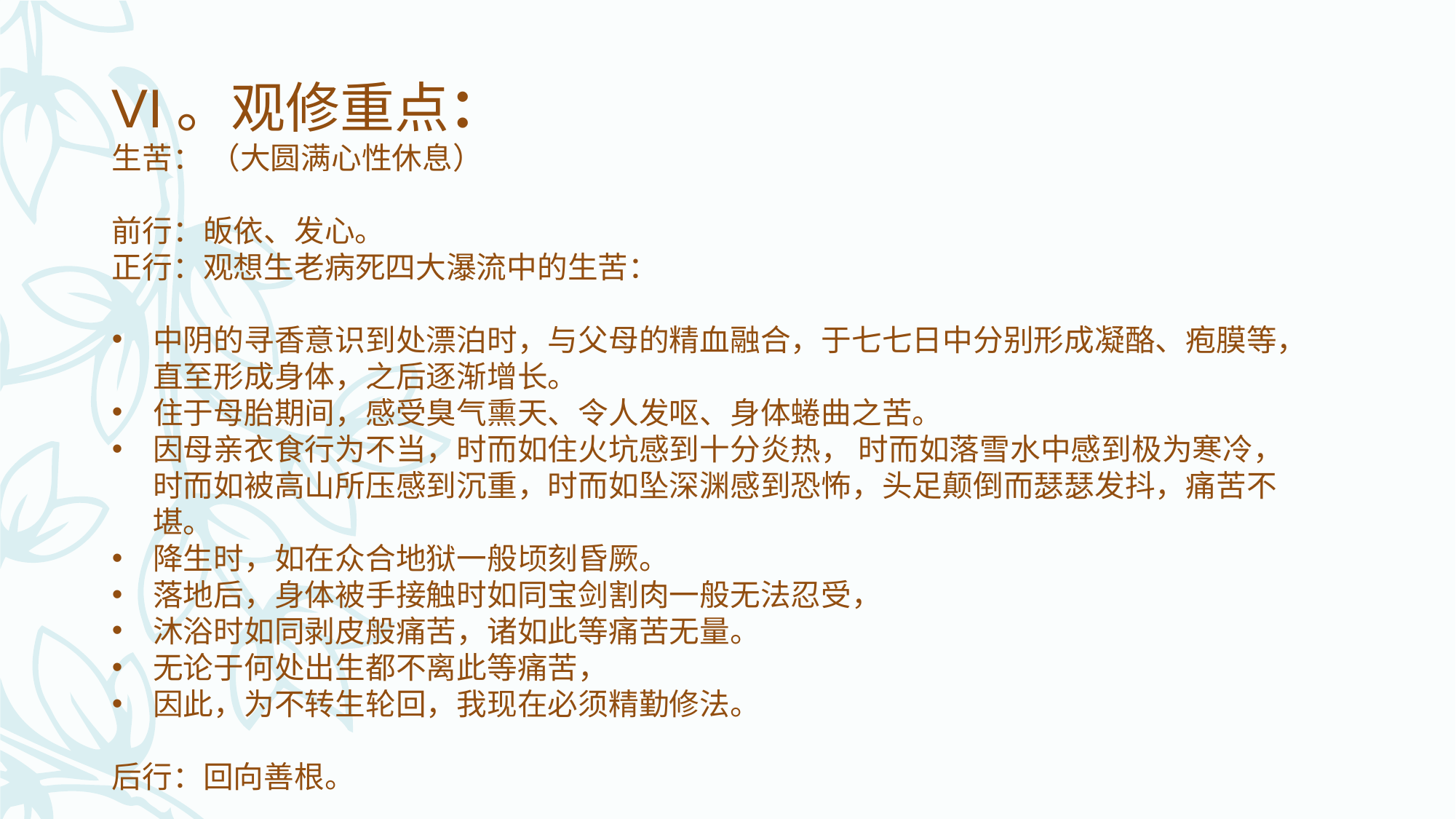

VI。观修重点：
生苦： （大圆满心性休息）

前行：皈依、发心。
正行：观想生老病死四大瀑流中的生苦：

中阴的寻香意识到处漂泊时，与父母的精血融合，于七七日中分别形成凝酪、疱膜等，直至形成身体，之后逐渐增长。
住于母胎期间，感受臭气熏天、令人发呕、身体蜷曲之苦。
因母亲衣食行为不当，时而如住火坑感到十分炎热， 时而如落雪水中感到极为寒冷，时而如被高山所压感到沉重，时而如坠深渊感到恐怖，头足颠倒而瑟瑟发抖，痛苦不堪。
降生时，如在众合地狱一般顷刻昏厥。
落地后，身体被手接触时如同宝剑割肉一般无法忍受，
沐浴时如同剥皮般痛苦，诸如此等痛苦无量。
无论于何处出生都不离此等痛苦，
因此，为不转生轮回，我现在必须精勤修法。

后行：回向善根。